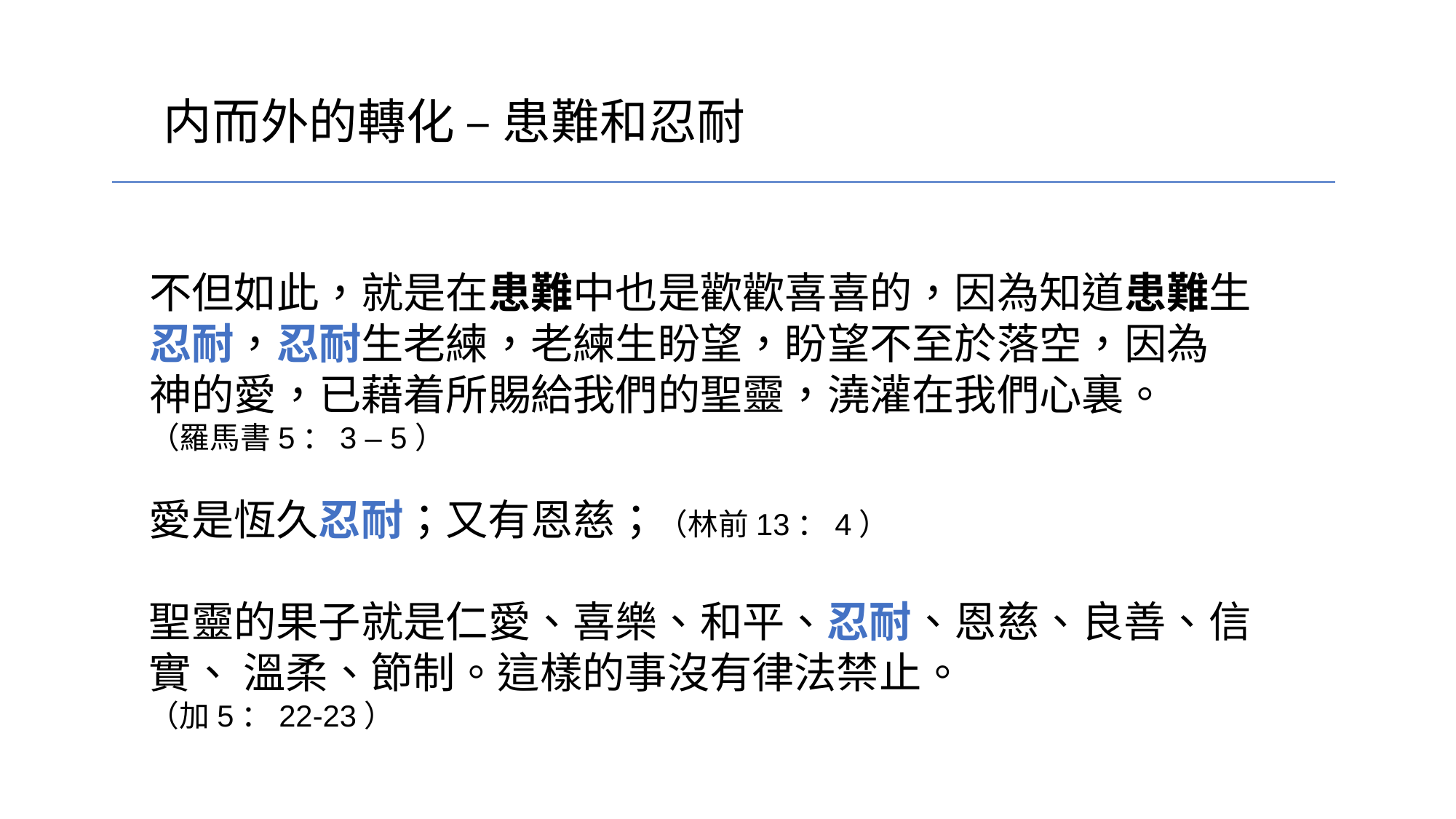

内而外的轉化 – 患難和忍耐
# 不但如此，就是在患難中也是歡歡喜喜的，因為知道患難生忍耐，忍耐生老練，老練生盼望，盼望不至於落空，因為　神的愛，已藉着所賜給我們的聖靈，澆灌在我們心裏。 （羅馬書5：3 – 5）
愛是恆久忍耐；又有恩慈；（林前13：4）

聖靈的果子就是仁愛、喜樂、和平、忍耐、恩慈、良善、信實、 溫柔、節制。這樣的事沒有律法禁止。
（加5：22-23）